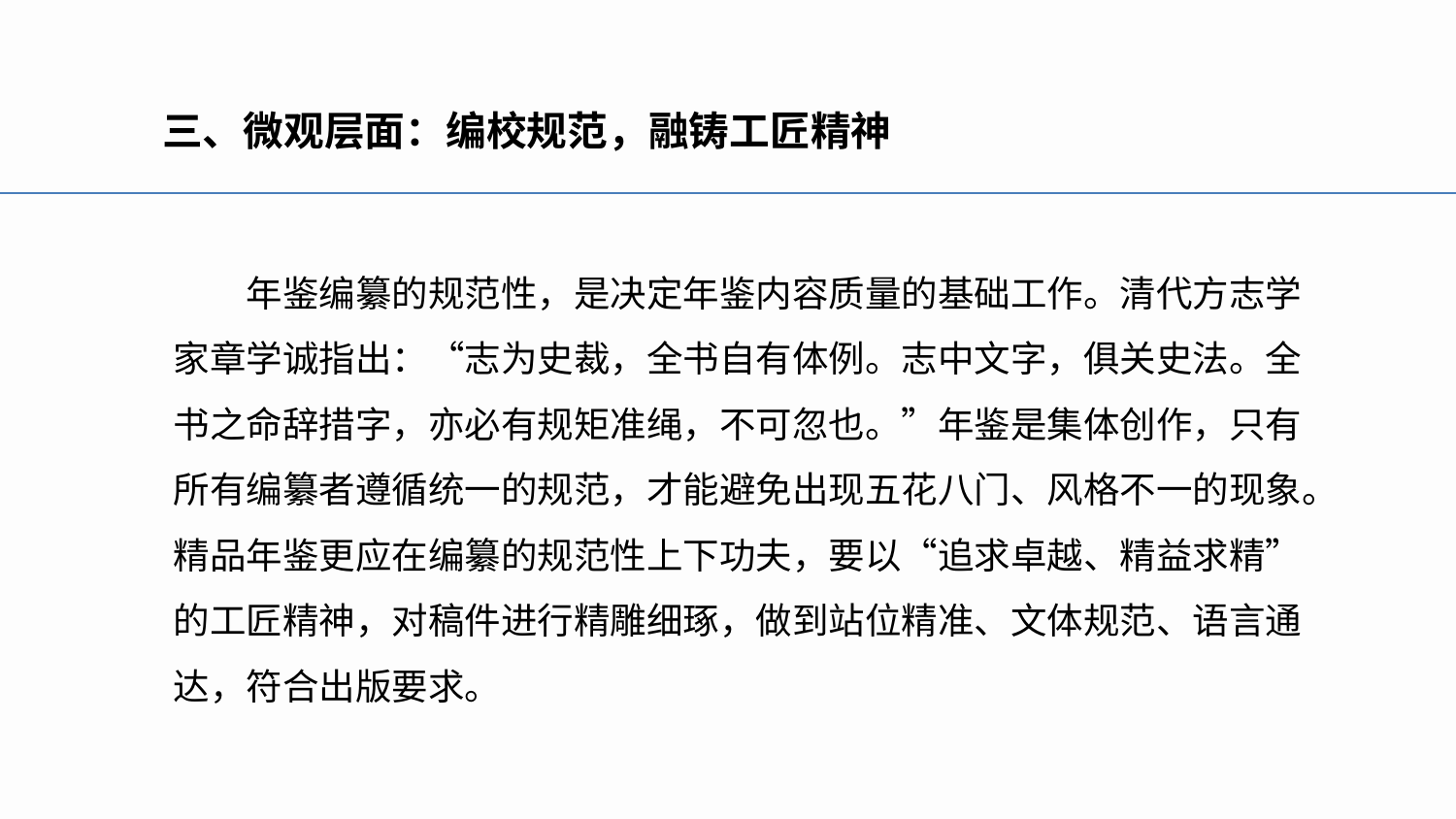

三、微观层面：编校规范，融铸工匠精神
年鉴编纂的规范性，是决定年鉴内容质量的基础工作。清代方志学家章学诚指出：“志为史裁，全书自有体例。志中文字，俱关史法。全书之命辞措字，亦必有规矩准绳，不可忽也。”年鉴是集体创作，只有所有编纂者遵循统一的规范，才能避免出现五花八门、风格不一的现象。精品年鉴更应在编纂的规范性上下功夫，要以“追求卓越、精益求精”的工匠精神，对稿件进行精雕细琢，做到站位精准、文体规范、语言通达，符合出版要求。